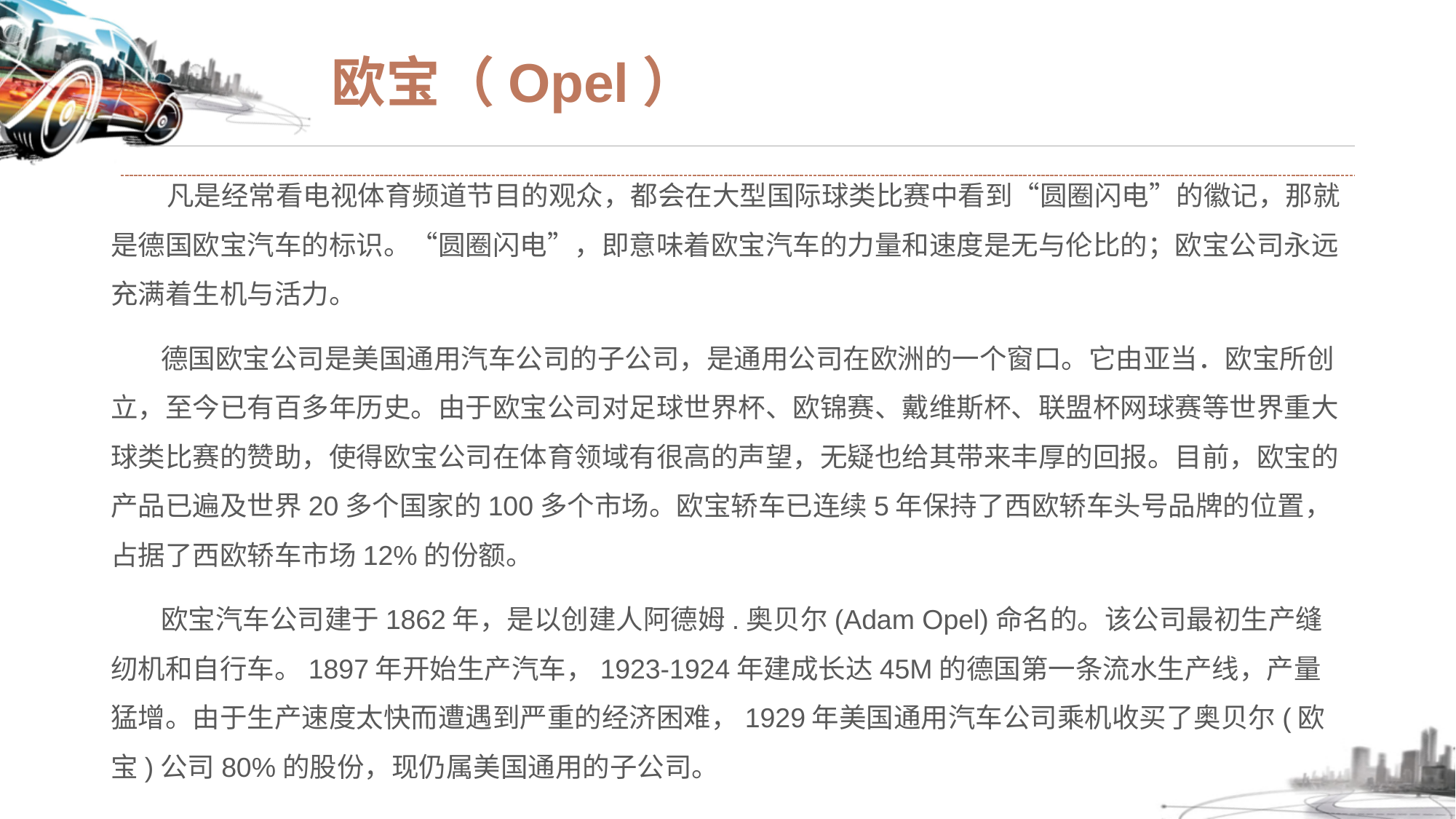

# 欧宝（Opel）
        凡是经常看电视体育频道节目的观众，都会在大型国际球类比赛中看到“圆圈闪电”的徽记，那就是德国欧宝汽车的标识。“圆圈闪电”，即意味着欧宝汽车的力量和速度是无与伦比的；欧宝公司永远充满着生机与活力。
       德国欧宝公司是美国通用汽车公司的子公司，是通用公司在欧洲的一个窗口。它由亚当．欧宝所创立，至今已有百多年历史。由于欧宝公司对足球世界杯、欧锦赛、戴维斯杯、联盟杯网球赛等世界重大球类比赛的赞助，使得欧宝公司在体育领域有很高的声望，无疑也给其带来丰厚的回报。目前，欧宝的产品已遍及世界20多个国家的100多个市场。欧宝轿车已连续5年保持了西欧轿车头号品牌的位置，占据了西欧轿车市场12%的份额。
       欧宝汽车公司建于1862年，是以创建人阿德姆.奥贝尔(Adam Opel)命名的。该公司最初生产缝纫机和自行车。1897年开始生产汽车，1923-1924年建成长达45M的德国第一条流水生产线，产量猛增。由于生产速度太快而遭遇到严重的经济困难，1929年美国通用汽车公司乘机收买了奥贝尔(欧宝)公司80%的股份，现仍属美国通用的子公司。